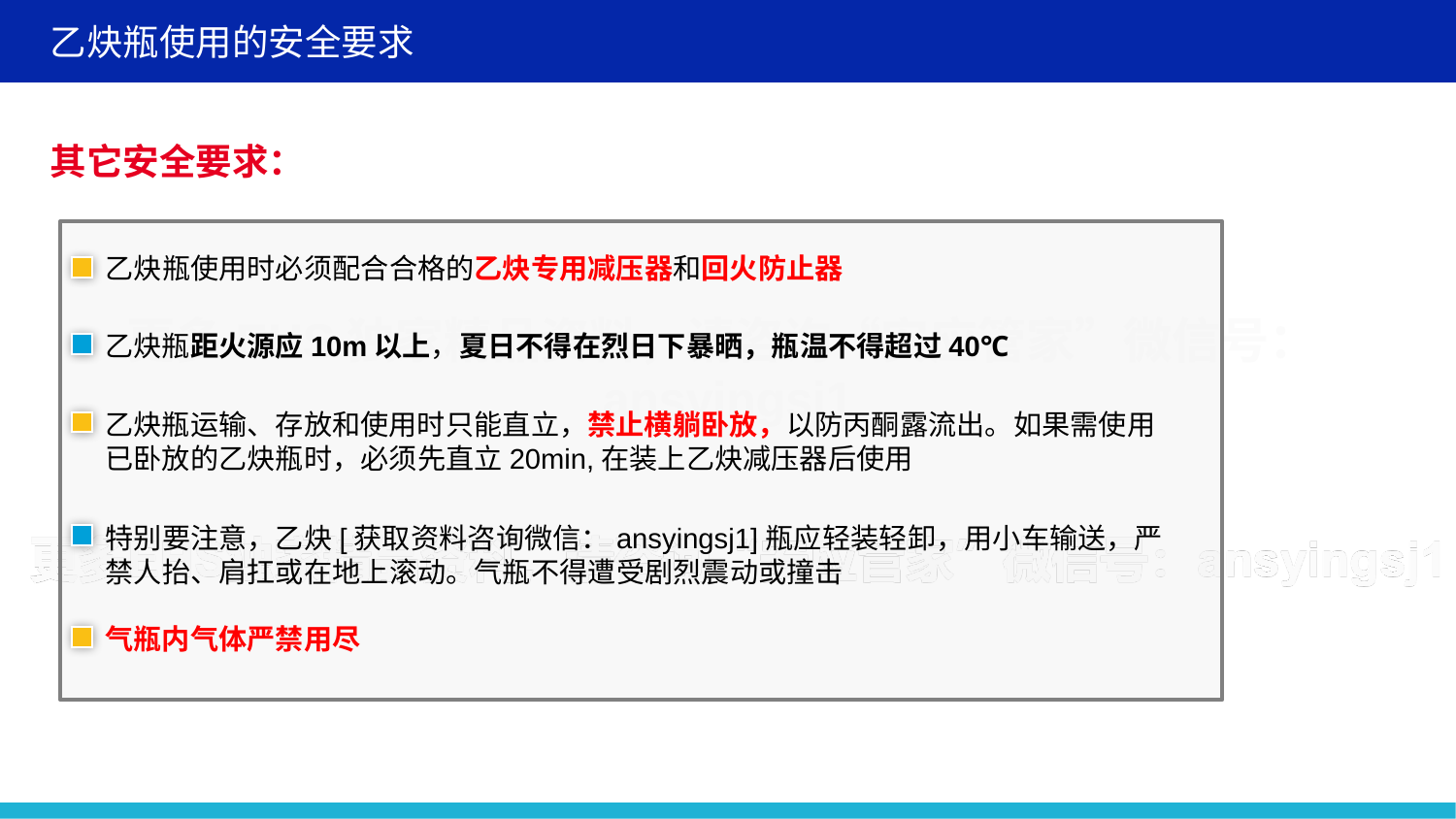

乙炔瓶使用的安全要求
其它安全要求：

乙炔瓶使用时必须配合合格的乙炔专用减压器和回火防止器

乙炔瓶距火源应10m以上，夏日不得在烈日下暴晒，瓶温不得超过40℃

乙炔瓶运输、存放和使用时只能直立，禁止横躺卧放，以防丙酮露流出。如果需使用已卧放的乙炔瓶时，必须先直立20min,在装上乙炔减压器后使用

特别要注意，乙炔[获取资料咨询微信：ansyingsj1]瓶应轻装轻卸，用小车输送，严禁人抬、肩扛或在地上滚动。气瓶不得遭受剧烈震动或撞击

气瓶内气体严禁用尽